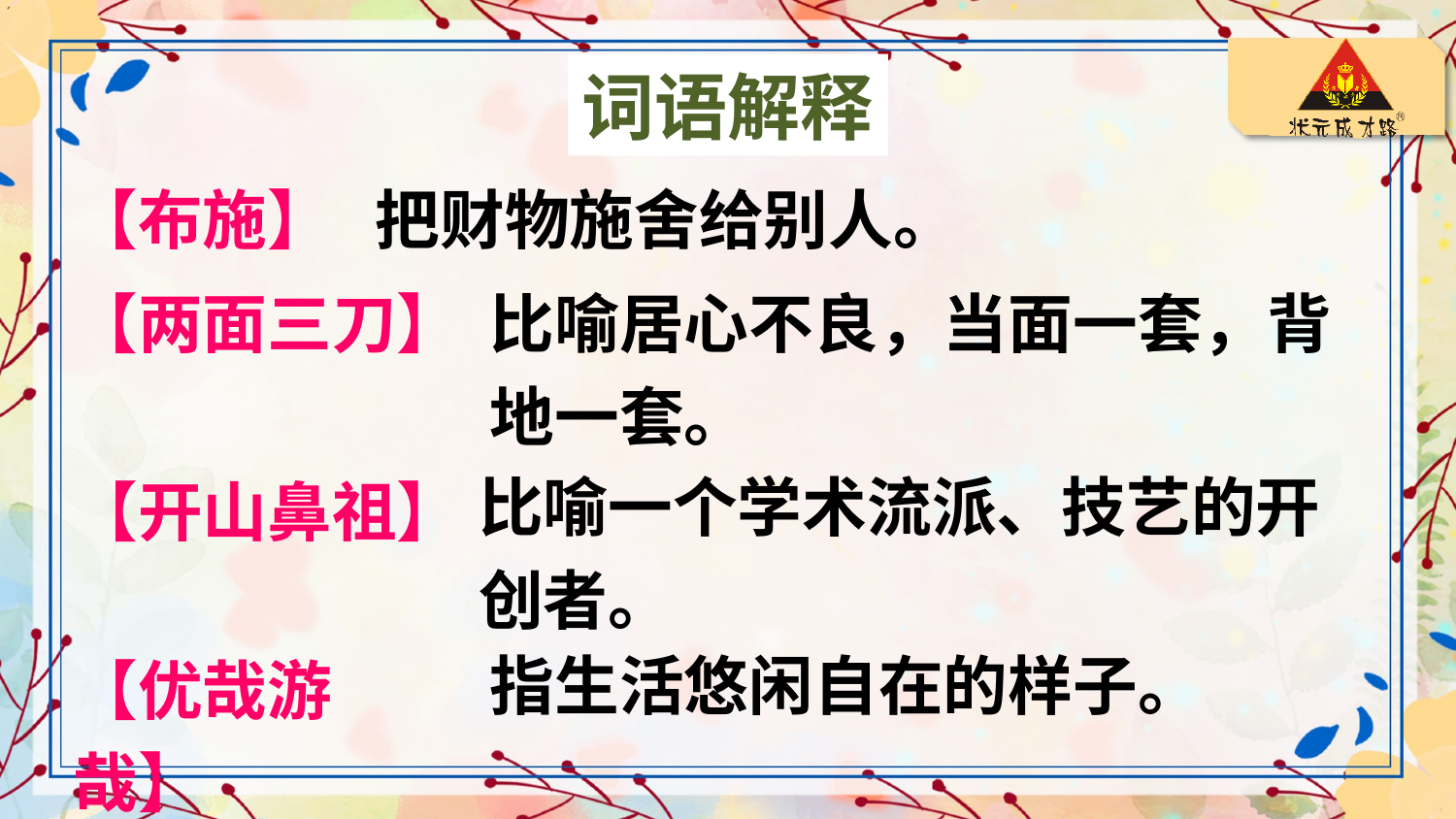

词语解释
【布施】
把财物施舍给别人。
【两面三刀】
比喻居心不良，当面一套，背地一套。
比喻一个学术流派、技艺的开创者。
【开山鼻祖】
指生活悠闲自在的样子。
【优哉游哉】